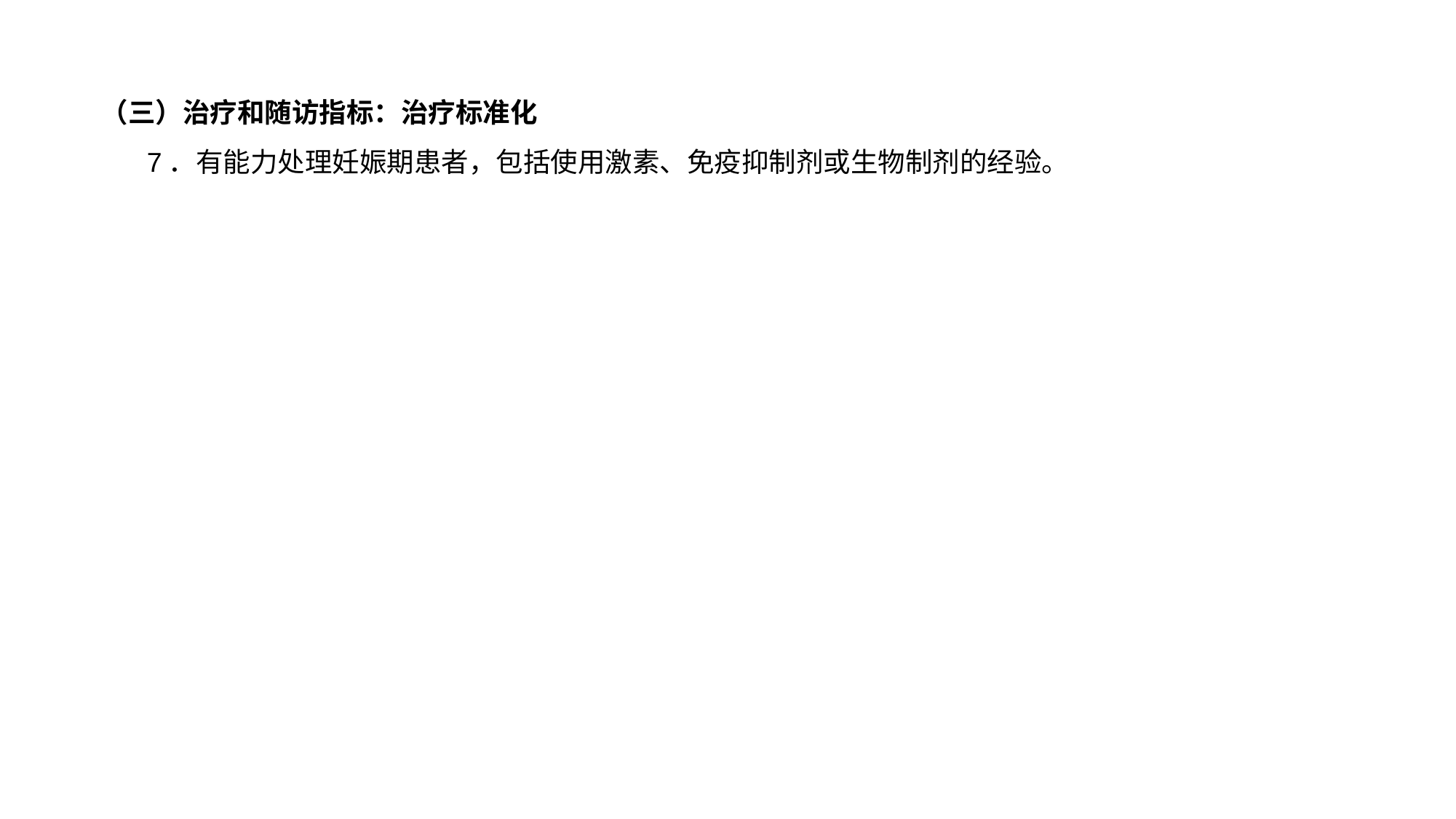

（三）治疗和随访指标：治疗标准化
      7．有能力处理妊娠期患者，包括使用激素、免疫抑制剂或生物制剂的经验。